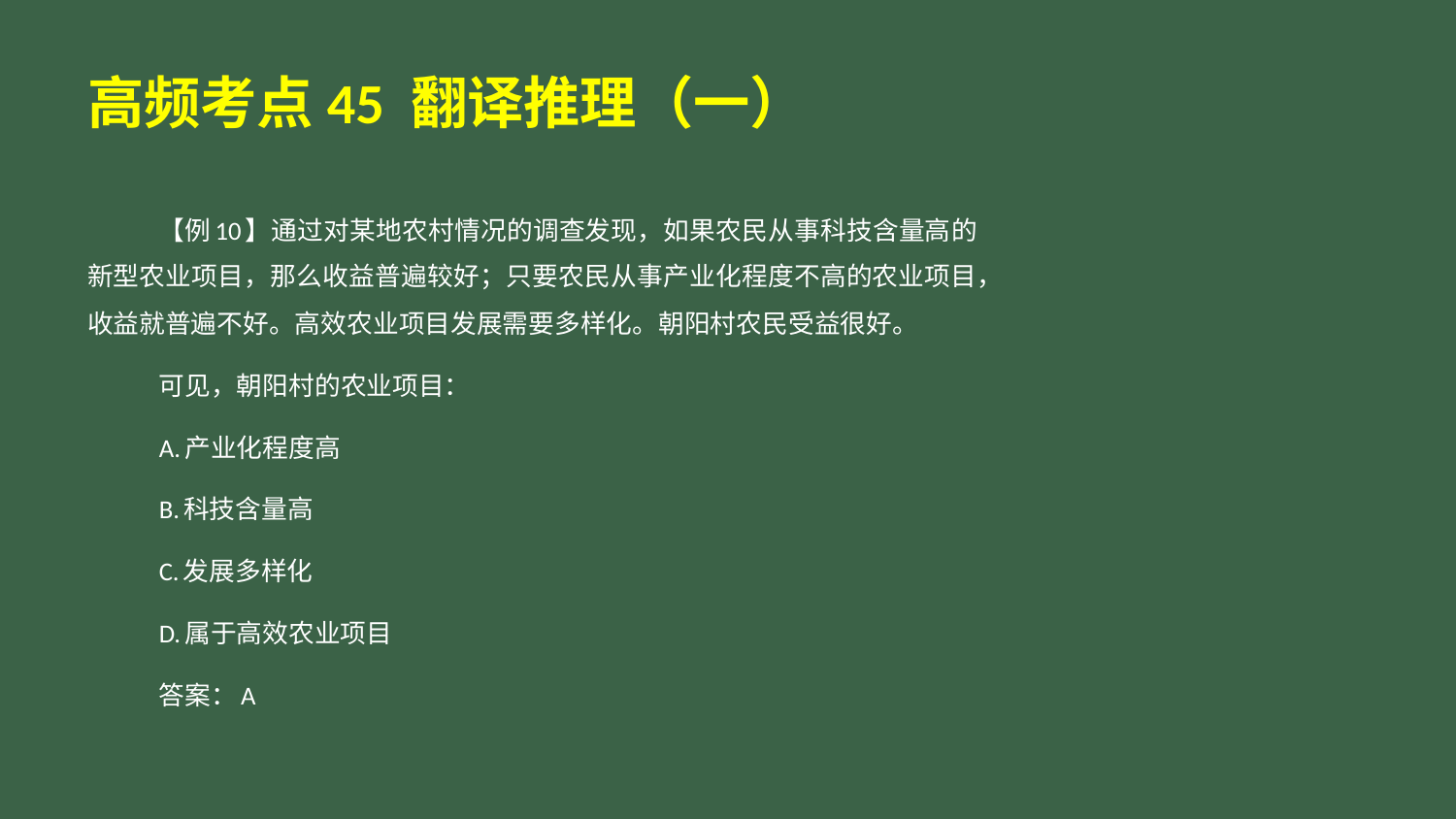

# 高频考点45 翻译推理（一）
【例10】通过对某地农村情况的调查发现，如果农民从事科技含量高的新型农业项目，那么收益普遍较好；只要农民从事产业化程度不高的农业项目，收益就普遍不好。高效农业项目发展需要多样化。朝阳村农民受益很好。
可见，朝阳村的农业项目：
A.产业化程度高
B.科技含量高
C.发展多样化
D.属于高效农业项目
答案：A